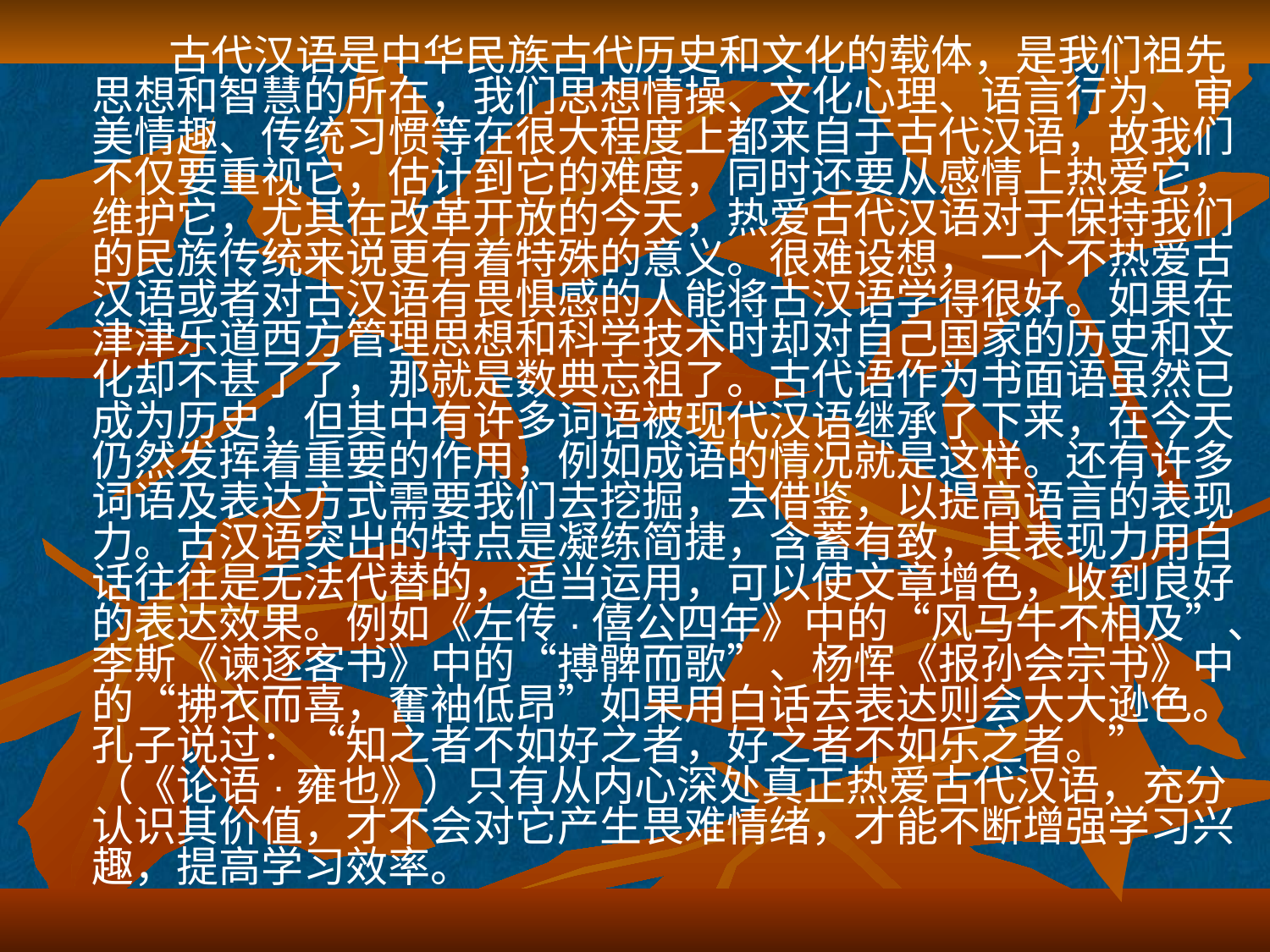

古代汉语是中华民族古代历史和文化的载体，是我们祖先思想和智慧的所在，我们思想情操、文化心理、语言行为、审美情趣、传统习惯等在很大程度上都来自于古代汉语，故我们不仅要重视它，估计到它的难度，同时还要从感情上热爱它，维护它，尤其在改革开放的今天，热爱古代汉语对于保持我们的民族传统来说更有着特殊的意义。很难设想，一个不热爱古汉语或者对古汉语有畏惧感的人能将古汉语学得很好。如果在津津乐道西方管理思想和科学技术时却对自己国家的历史和文化却不甚了了，那就是数典忘祖了。古代语作为书面语虽然已成为历史，但其中有许多词语被现代汉语继承了下来，在今天仍然发挥着重要的作用，例如成语的情况就是这样。还有许多词语及表达方式需要我们去挖掘，去借鉴，以提高语言的表现力。古汉语突出的特点是凝练简捷，含蓄有致，其表现力用白话往往是无法代替的，适当运用，可以使文章增色，收到良好的表达效果。例如《左传·僖公四年》中的“风马牛不相及”、李斯《谏逐客书》中的“搏髀而歌”、杨恽《报孙会宗书》中的“拂衣而喜，奮袖低昂”如果用白话去表达则会大大逊色。孔子说过：“知之者不如好之者，好之者不如乐之者。”（《论语·雍也》）只有从内心深处真正热爱古代汉语，充分认识其价值，才不会对它产生畏难情绪，才能不断增强学习兴趣，提高学习效率。